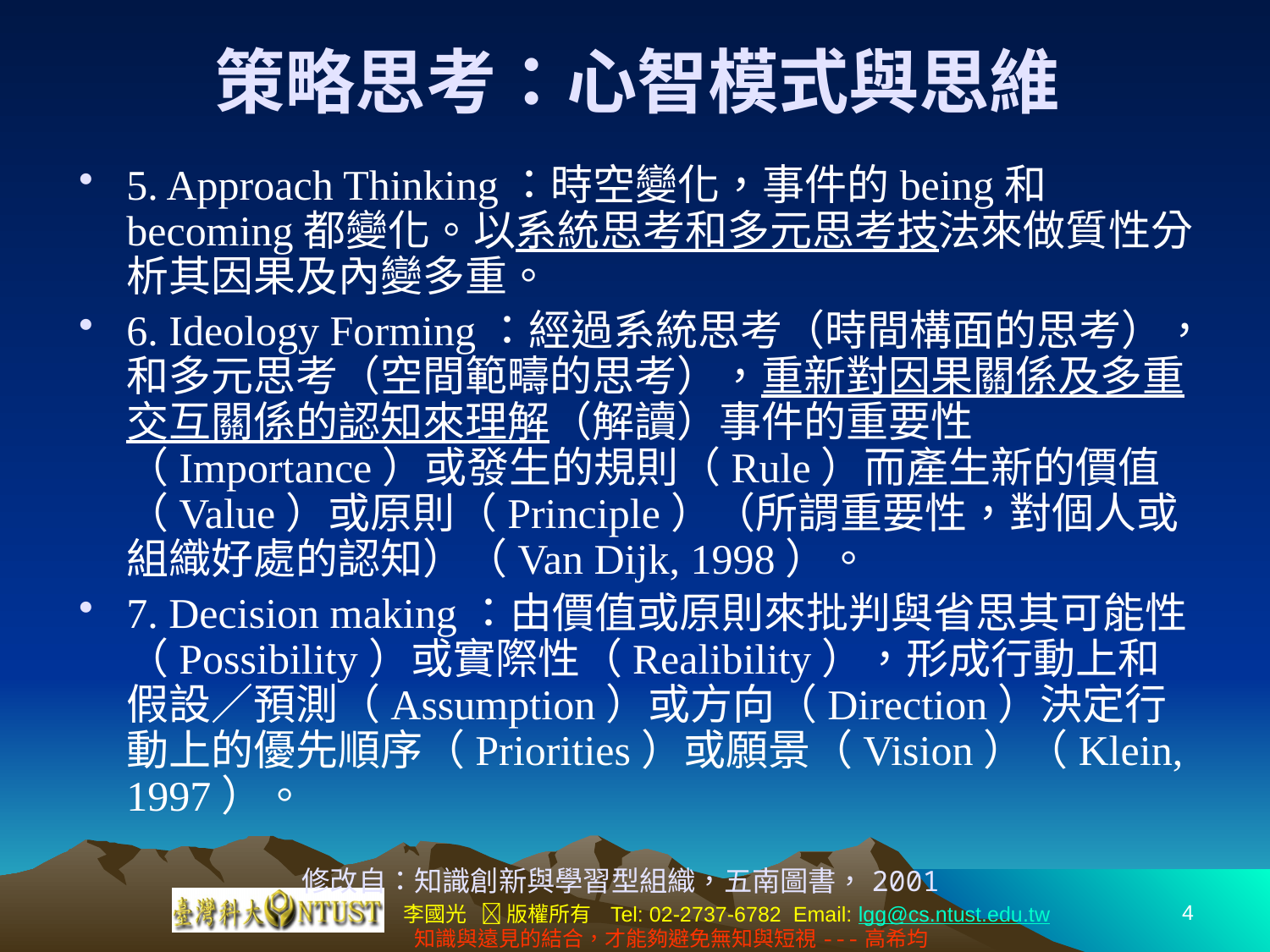

# 策略思考：心智模式與思維
5. Approach Thinking：時空變化，事件的being和becoming都變化。以系統思考和多元思考技法來做質性分析其因果及內變多重。
6. Ideology Forming：經過系統思考（時間構面的思考），和多元思考（空間範疇的思考），重新對因果關係及多重交互關係的認知來理解（解讀）事件的重要性（Importance）或發生的規則（Rule）而產生新的價值（Value）或原則（Principle）（所謂重要性，對個人或組織好處的認知）（Van Dijk, 1998）。
7. Decision making：由價值或原則來批判與省思其可能性（Possibility）或實際性（Realibility），形成行動上和假設／預測（Assumption）或方向（Direction）決定行動上的優先順序（Priorities）或願景（Vision）（Klein, 1997）。
修改自：知識創新與學習型組織，五南圖書，2001
4